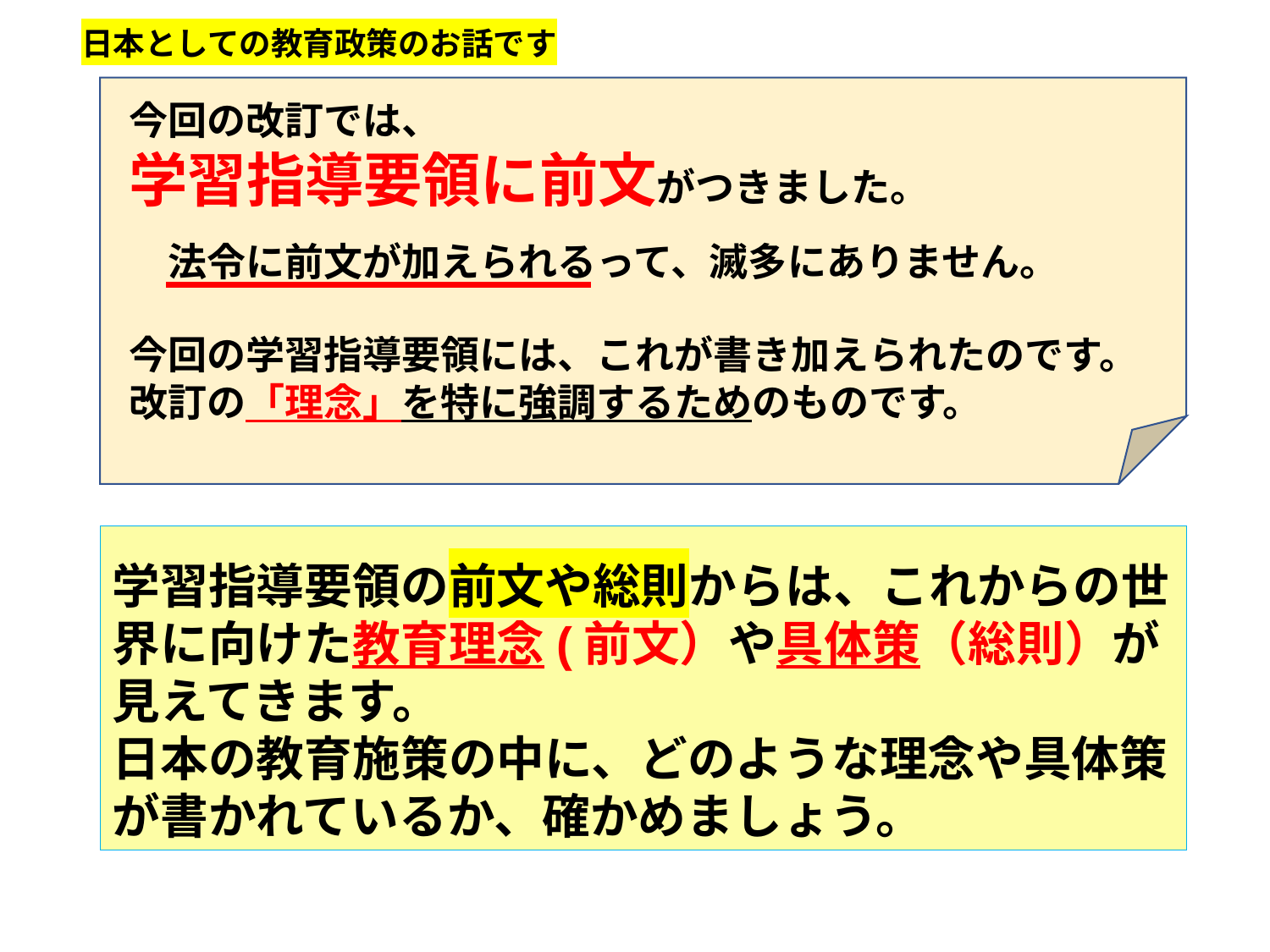

日本としての教育政策のお話です

今回の改訂では、
学習指導要領に前文がつきました。

　法令に前文が加えられるって、滅多にありません。

今回の学習指導要領には、これが書き加えられたのです。
改訂の「理念」を特に強調するためのものです。

学習指導要領の前文や総則からは、これからの世界に向けた教育理念(前文）や具体策（総則）が見えてきます。
日本の教育施策の中に、どのような理念や具体策が書かれているか、確かめましょう。